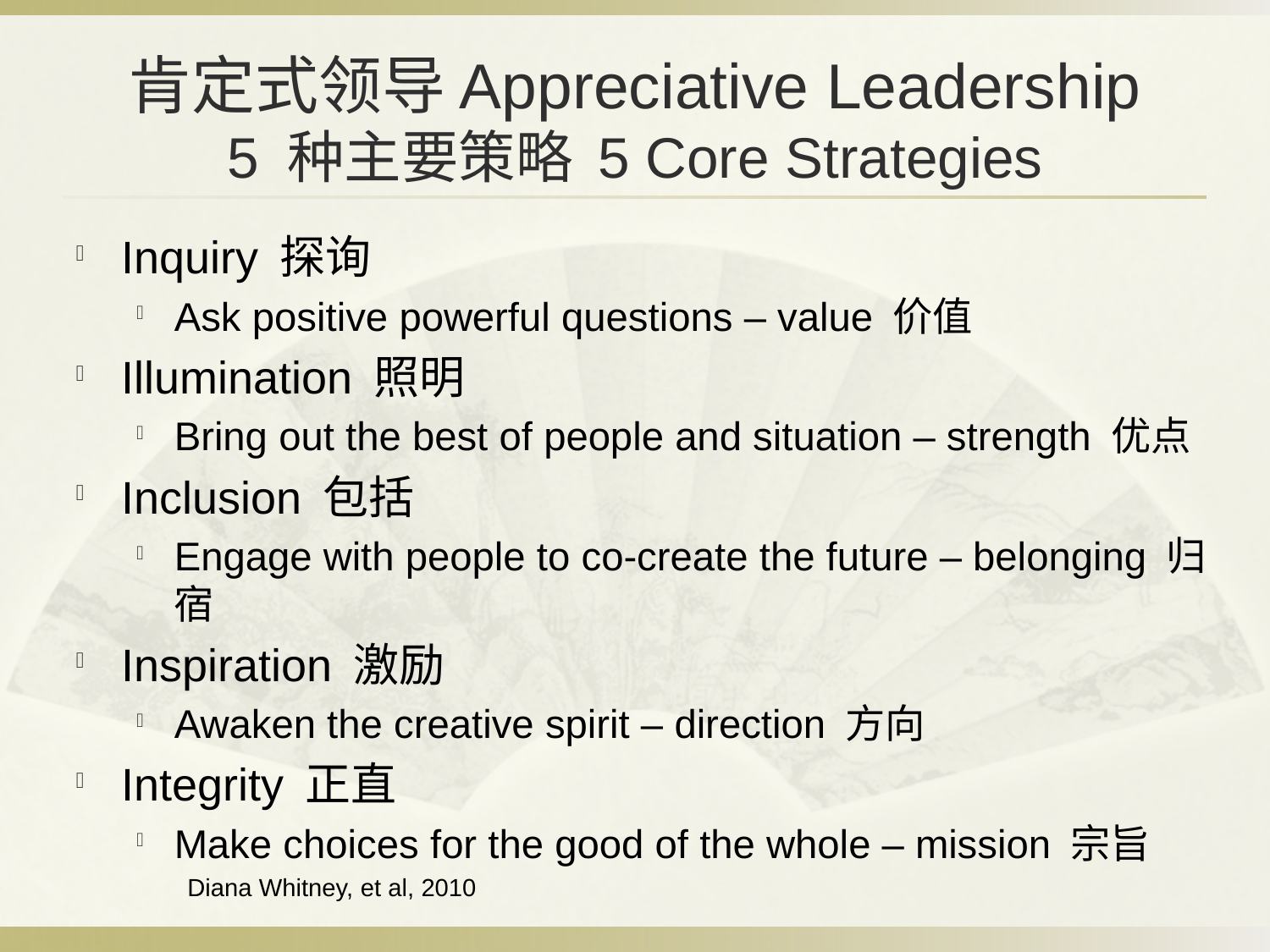

# 肯定式领导Appreciative Leadership 5 种主要策略 5 Core Strategies
Inquiry 探询
Ask positive powerful questions – value 价值
Illumination 照明
Bring out the best of people and situation – strength 优点
Inclusion 包括
Engage with people to co-create the future – belonging 归宿
Inspiration 激励
Awaken the creative spirit – direction 方向
Integrity 正直
Make choices for the good of the whole – mission 宗旨

Diana Whitney, et al, 2010